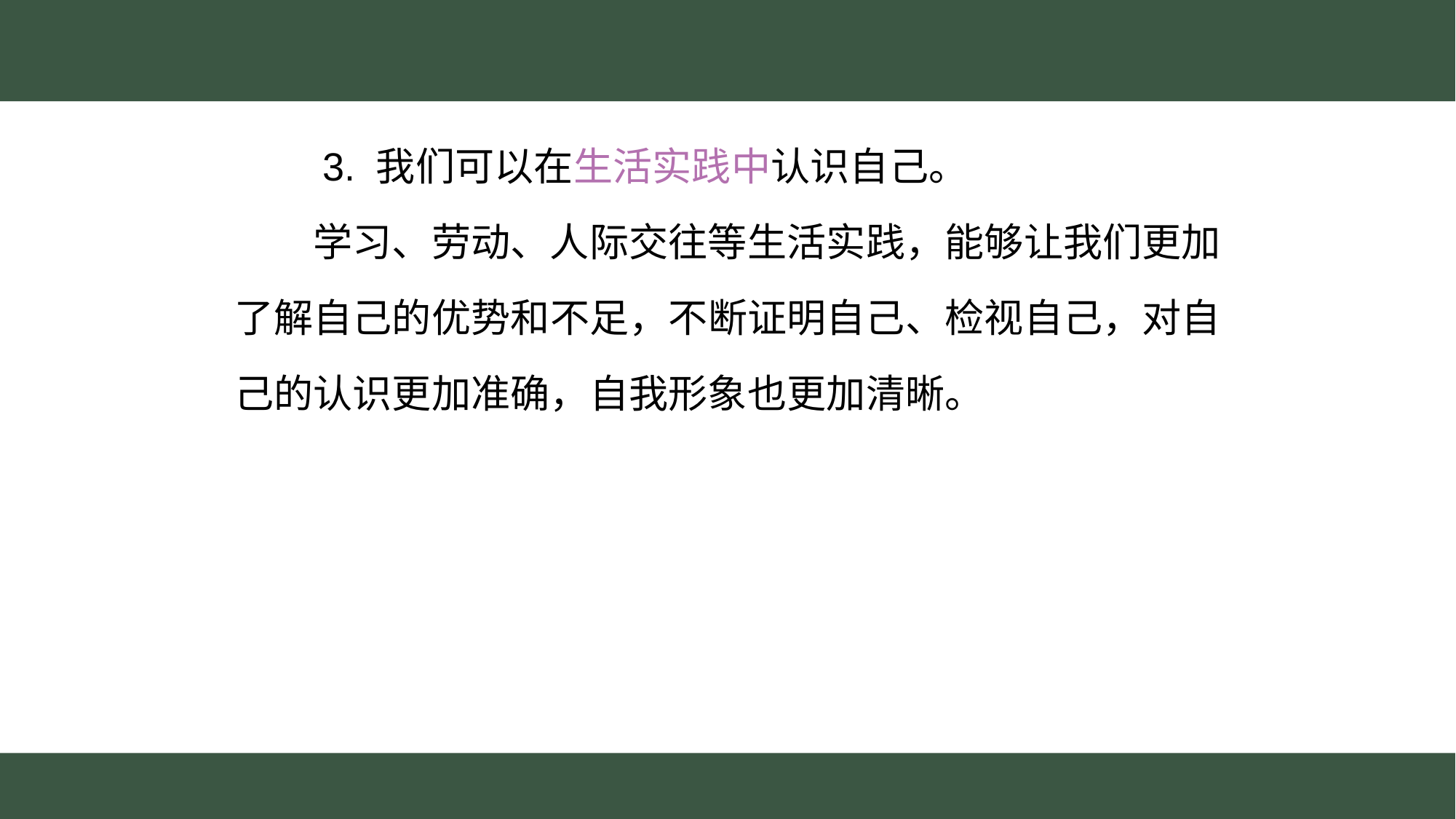

3. 我们可以在生活实践中认识自己。
　　学习、劳动、人际交往等生活实践，能够让我们更加
了解自己的优势和不足，不断证明自己、检视自己，对自
己的认识更加准确，自我形象也更加清晰。